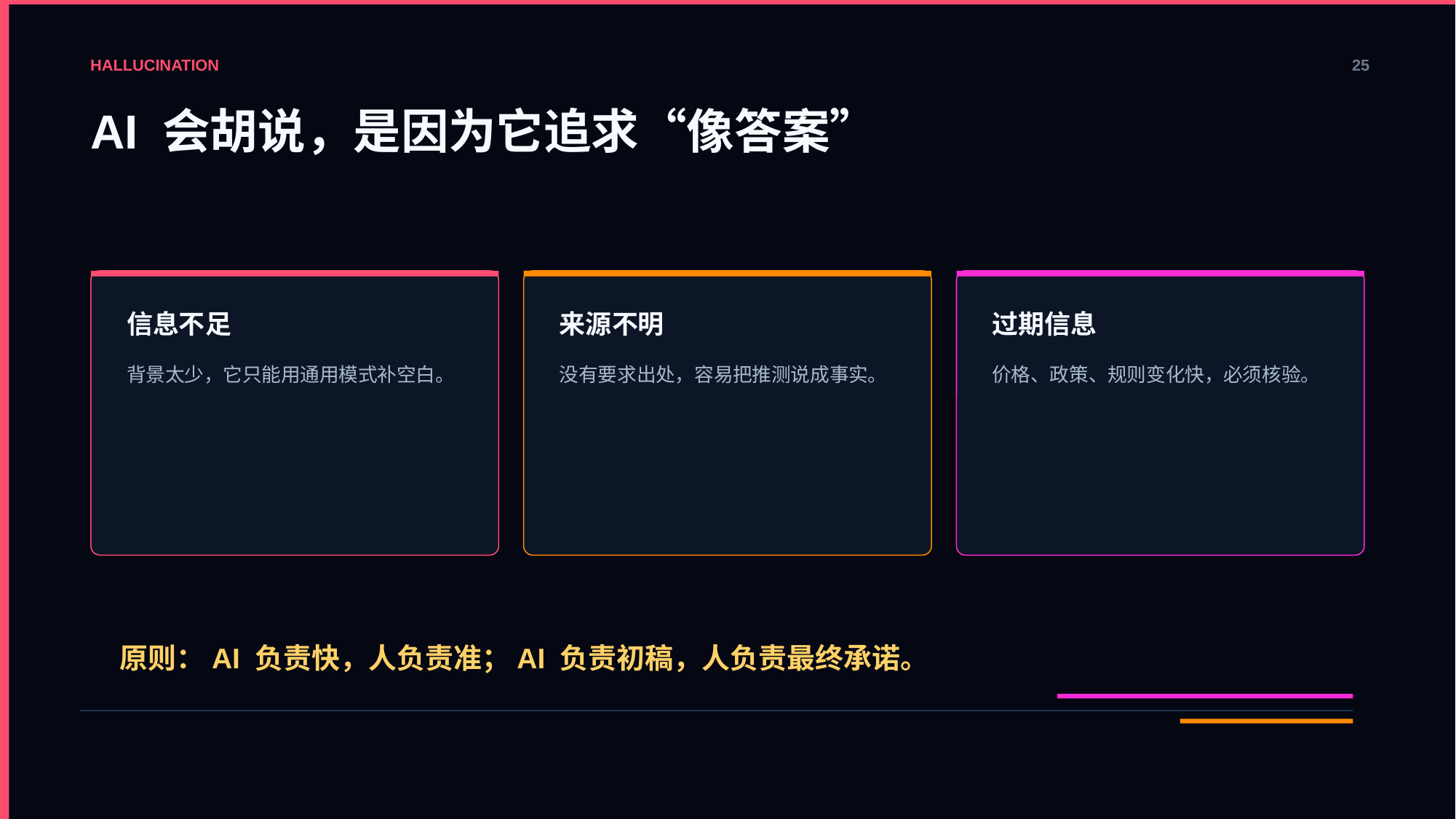

HALLUCINATION
25
AI 会胡说，是因为它追求“像答案”

信息不足
来源不明
过期信息
背景太少，它只能用通用模式补空白。
没有要求出处，容易把推测说成事实。
价格、政策、规则变化快，必须核验。
原则：AI 负责快，人负责准；AI 负责初稿，人负责最终承诺。